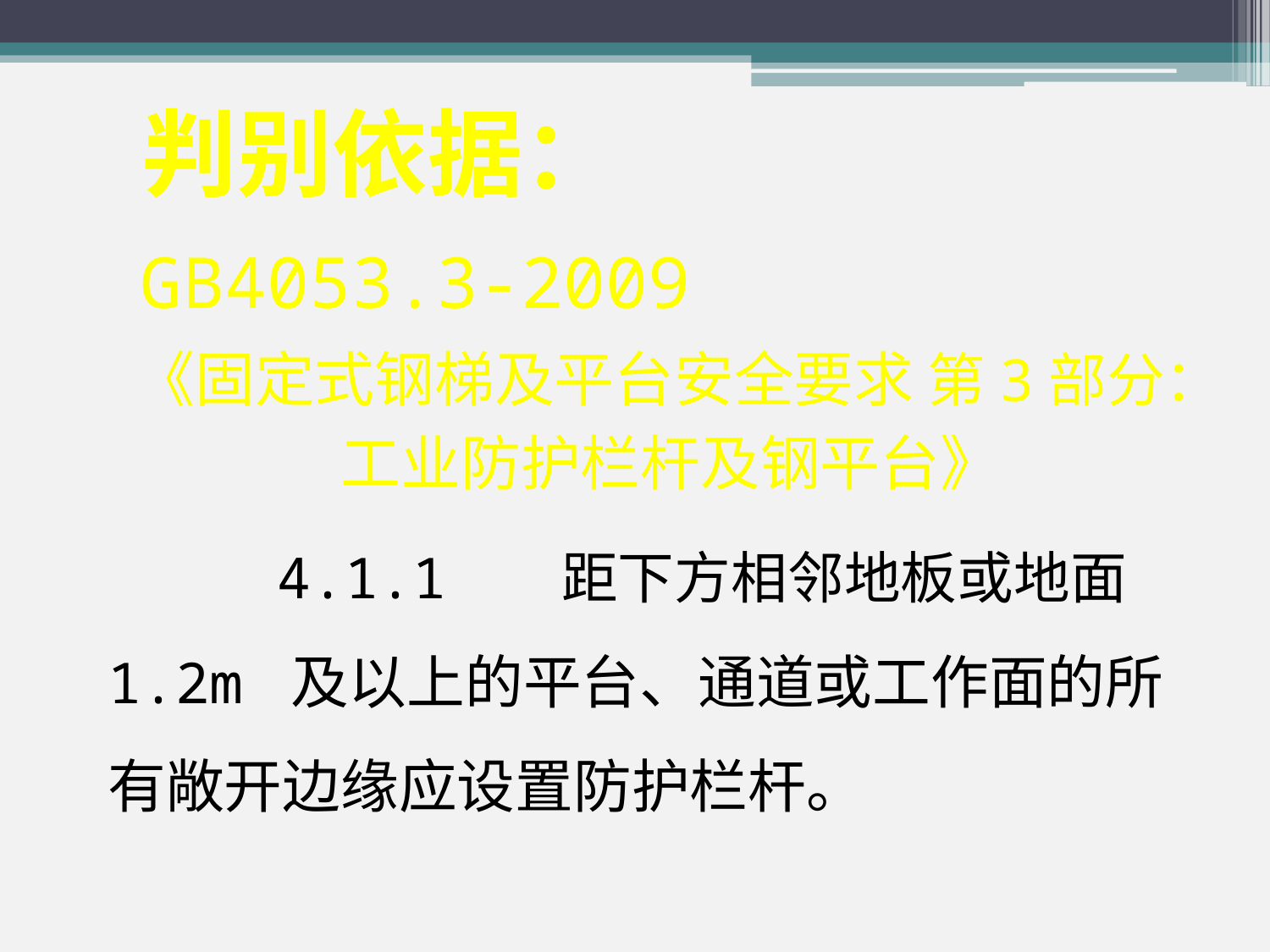

# 判别依据：
GB4053.3-2009
《固定式钢梯及平台安全要求 第3部分：
  工业防护栏杆及钢平台》
     4.1.1   距下方相邻地板或地面1.2m 及以上的平台、通道或工作面的所有敞开边缘应设置防护栏杆。